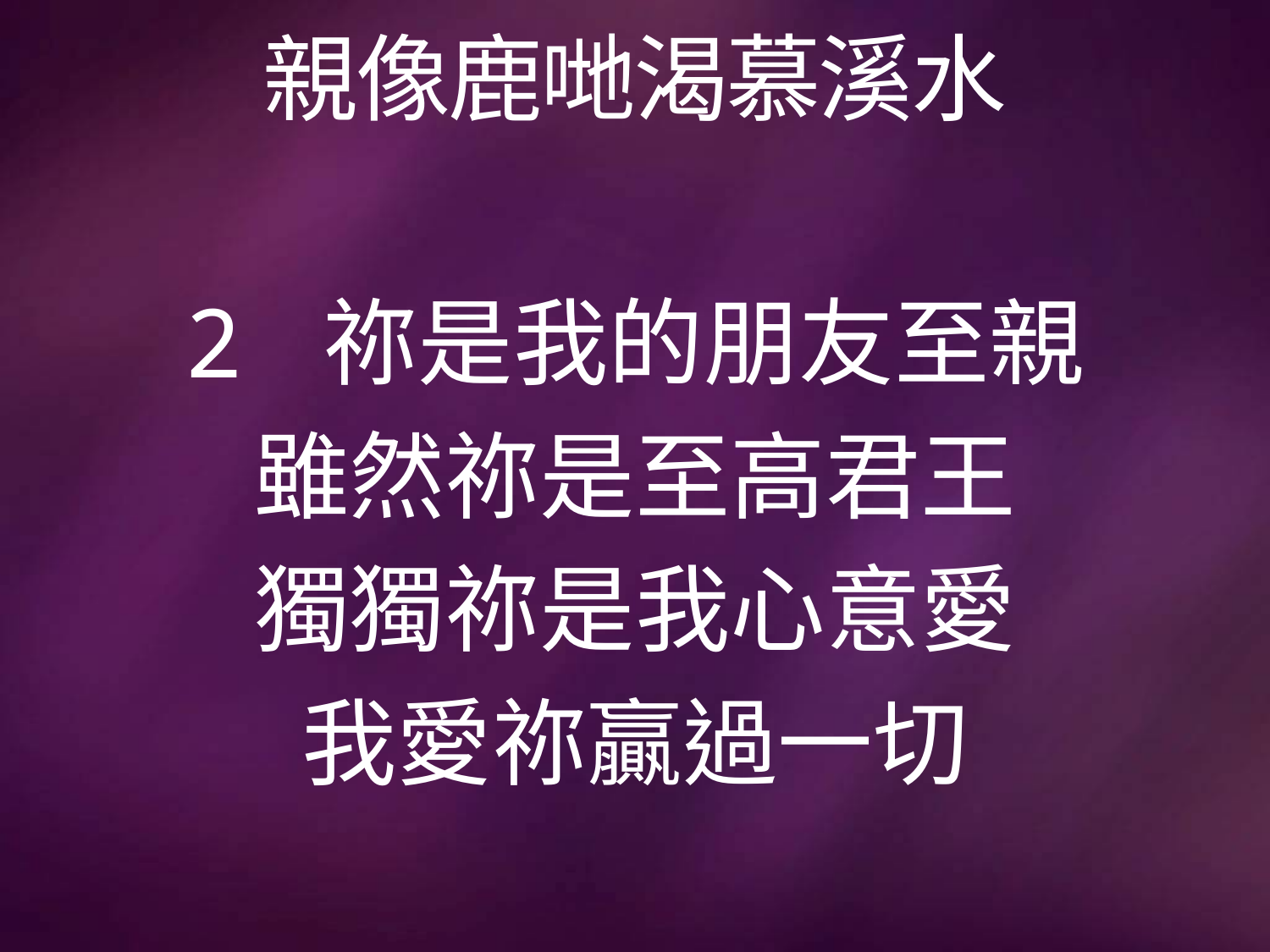

# 親像鹿哋渴慕溪水
2 祢是我的朋友至親
雖然祢是至高君王
獨獨祢是我心意愛
我愛祢贏過一切